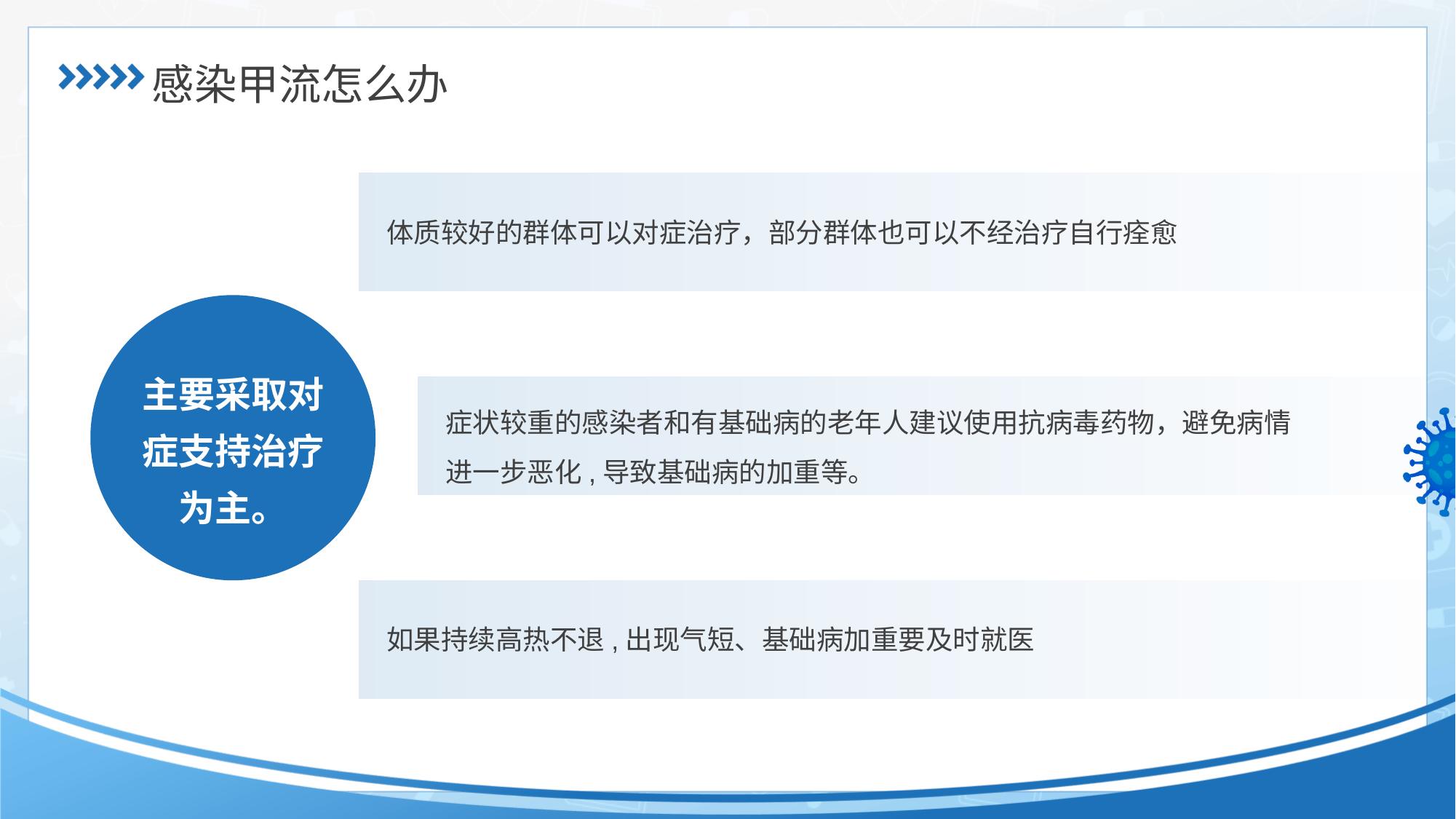

体质较好的群体可以对症治疗，部分群体也可以不经治疗自行痊愈

主要采取对症支持治疗为主。

症状较重的感染者和有基础病的老年人建议使用抗病毒药物，避免病情进一步恶化,导致基础病的加重等。

如果持续高热不退,出现气短、基础病加重要及时就医